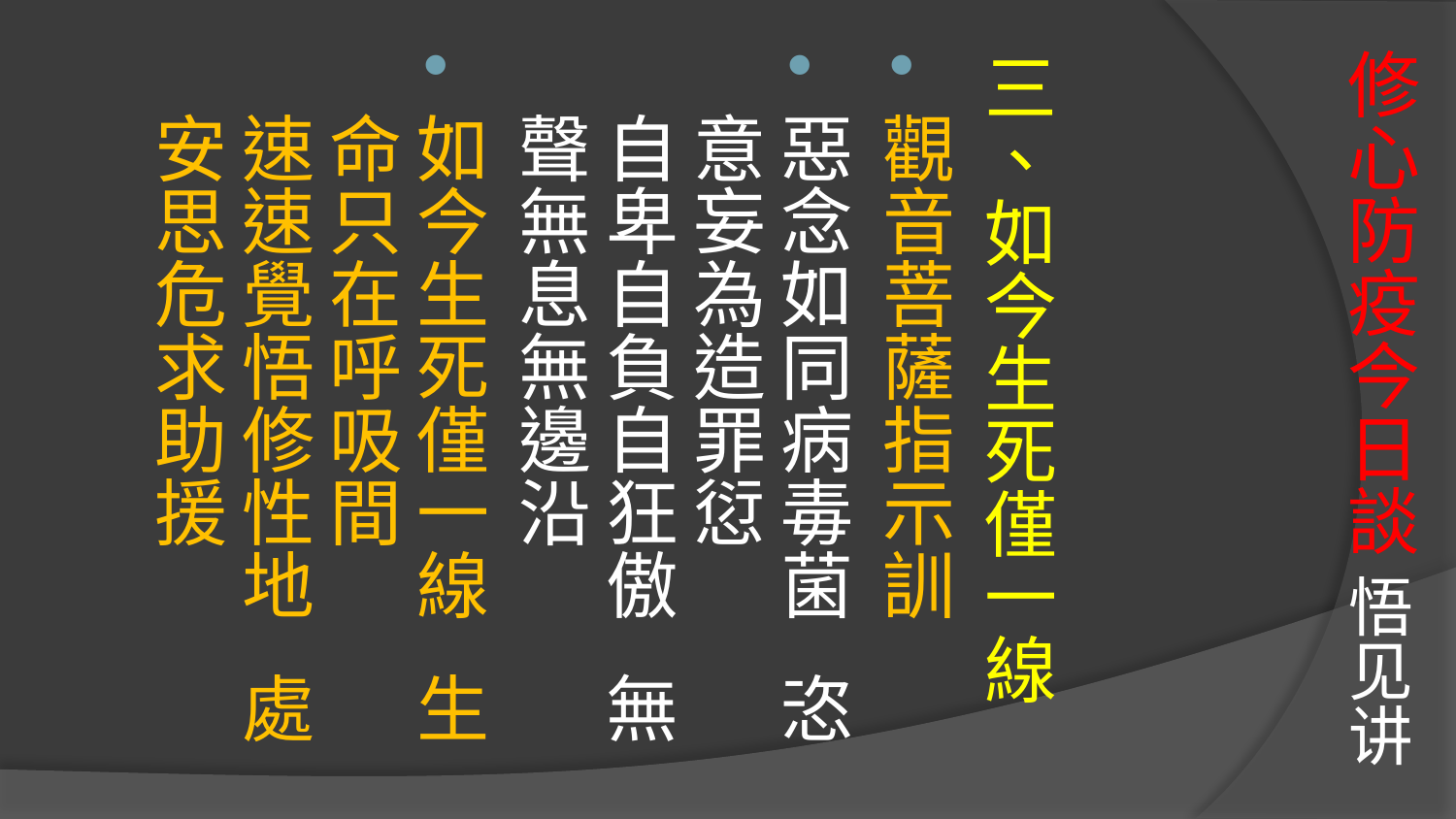

# 修心防疫今日談 悟见讲
三、如今生死僅一線
觀音菩薩指示訓
惡念如同病毒菌   恣意妄為造罪愆
自卑自負自狂傲   無聲無息無邊沿
如今生死僅一線   生命只在呼吸間
速速覺悟修性地   處安思危求助援